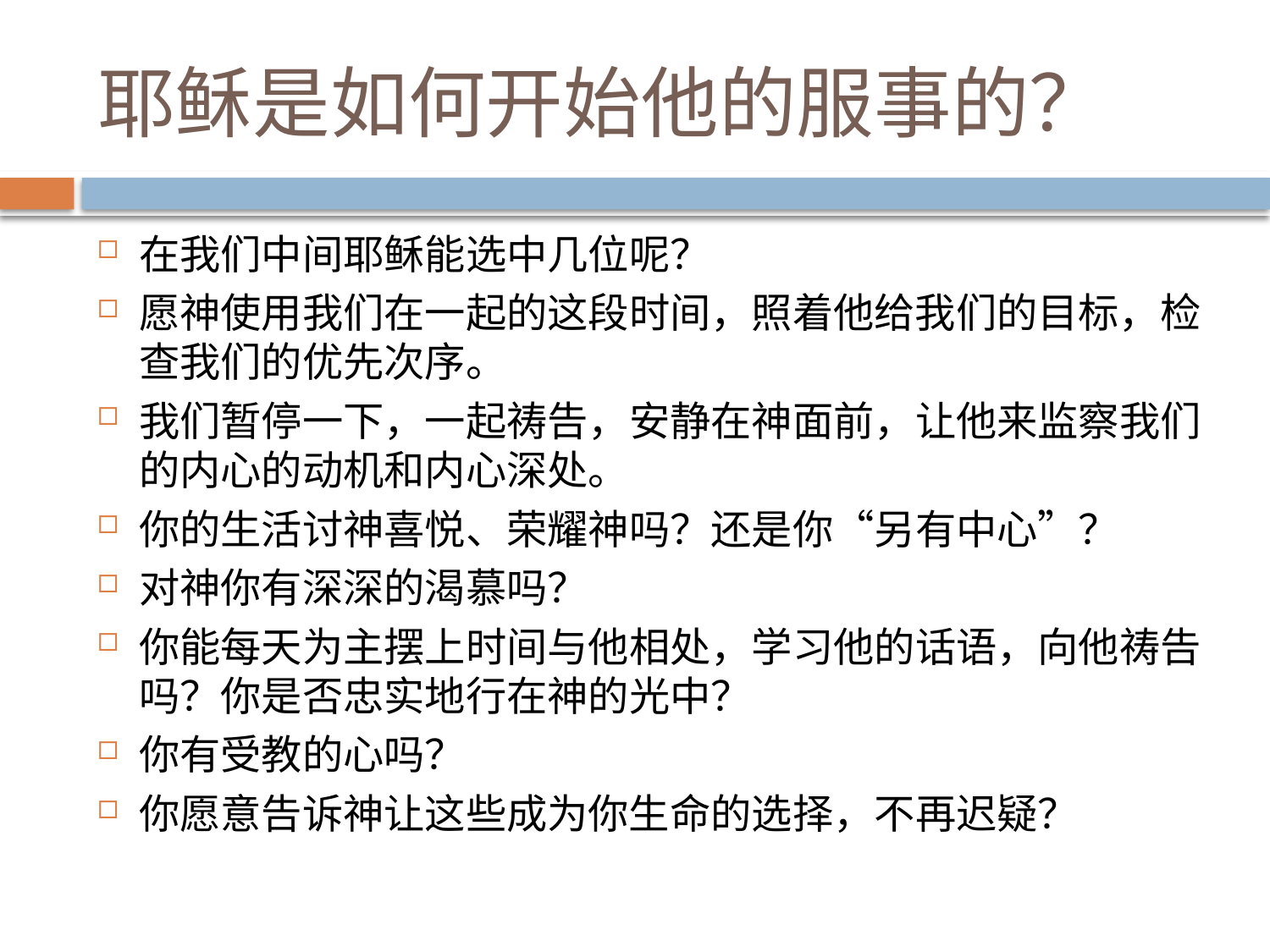

# 耶稣是如何开始他的服事的？
在我们中间耶稣能选中几位呢？
愿神使用我们在一起的这段时间，照着他给我们的目标，检查我们的优先次序。
我们暂停一下，一起祷告，安静在神面前，让他来监察我们的内心的动机和内心深处。
你的生活讨神喜悦、荣耀神吗？还是你“另有中心”？
对神你有深深的渴慕吗？
你能每天为主摆上时间与他相处，学习他的话语，向他祷告吗？你是否忠实地行在神的光中？
你有受教的心吗？
你愿意告诉神让这些成为你生命的选择，不再迟疑？